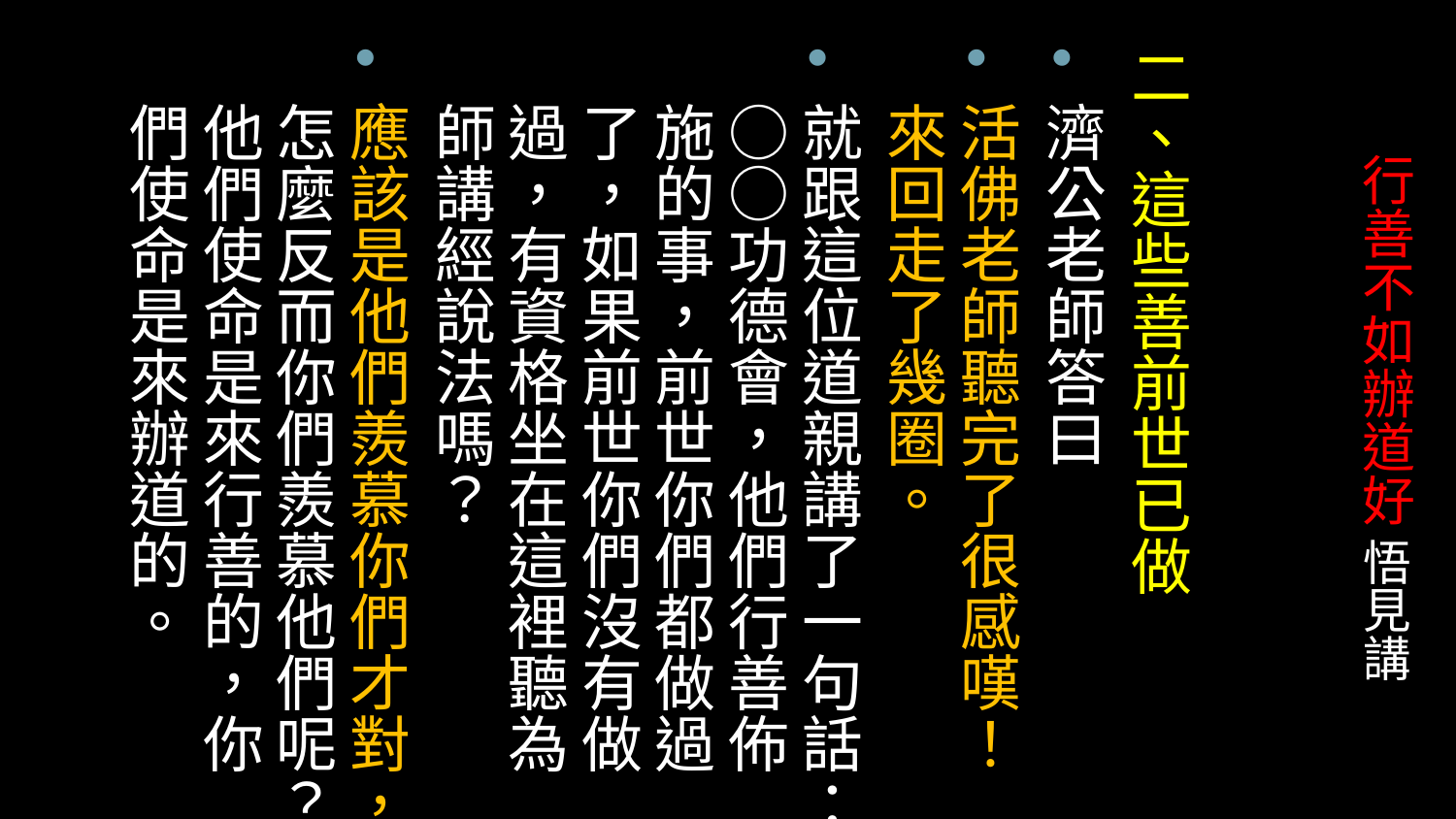

二、這些善前世已做
濟公老師答曰
活佛老師聽完了很感嘆！來回走了幾圈。
就跟這位道親講了一句話：○○功德會，他們行善佈施的事，前世你們都做過了，如果前世你們沒有做過，有資格坐在這裡聽為師講經說法嗎？
應該是他們羨慕你們才對，怎麼反而你們羨慕他們呢？他們使命是來行善的，你們使命是來辦道的。

# 行善不如辦道好 悟見講